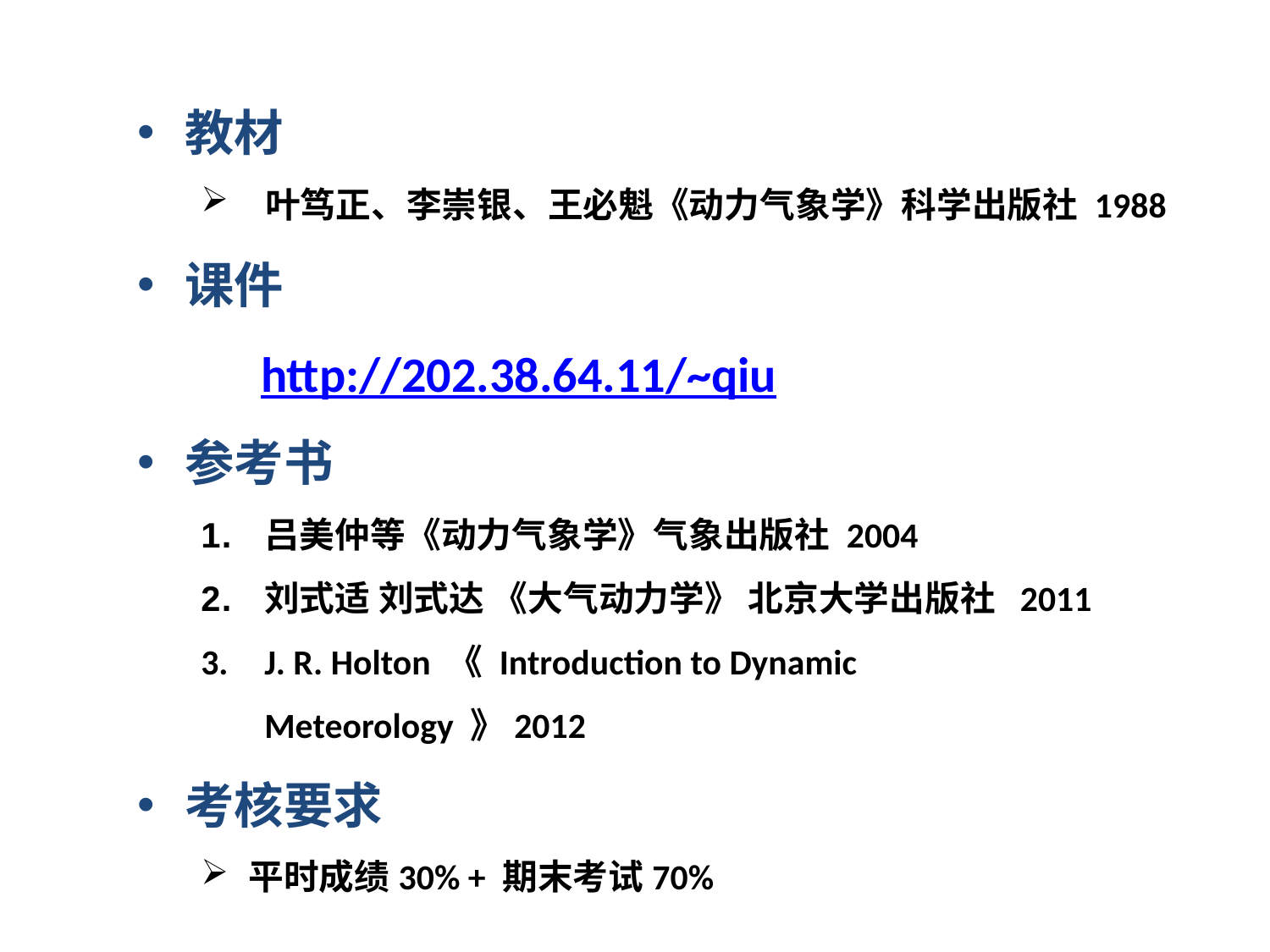

教材
 叶笃正、李崇银、王必魁《动力气象学》科学出版社 1988
课件
           http://202.38.64.11/~qiu
参考书
吕美仲等《动力气象学》气象出版社 2004
刘式适 刘式达 《大气动力学》 北京大学出版社  2011
J. R. Holton 《 Introduction to Dynamic Meteorology 》2012
考核要求
平时成绩30% + 期末考试70%